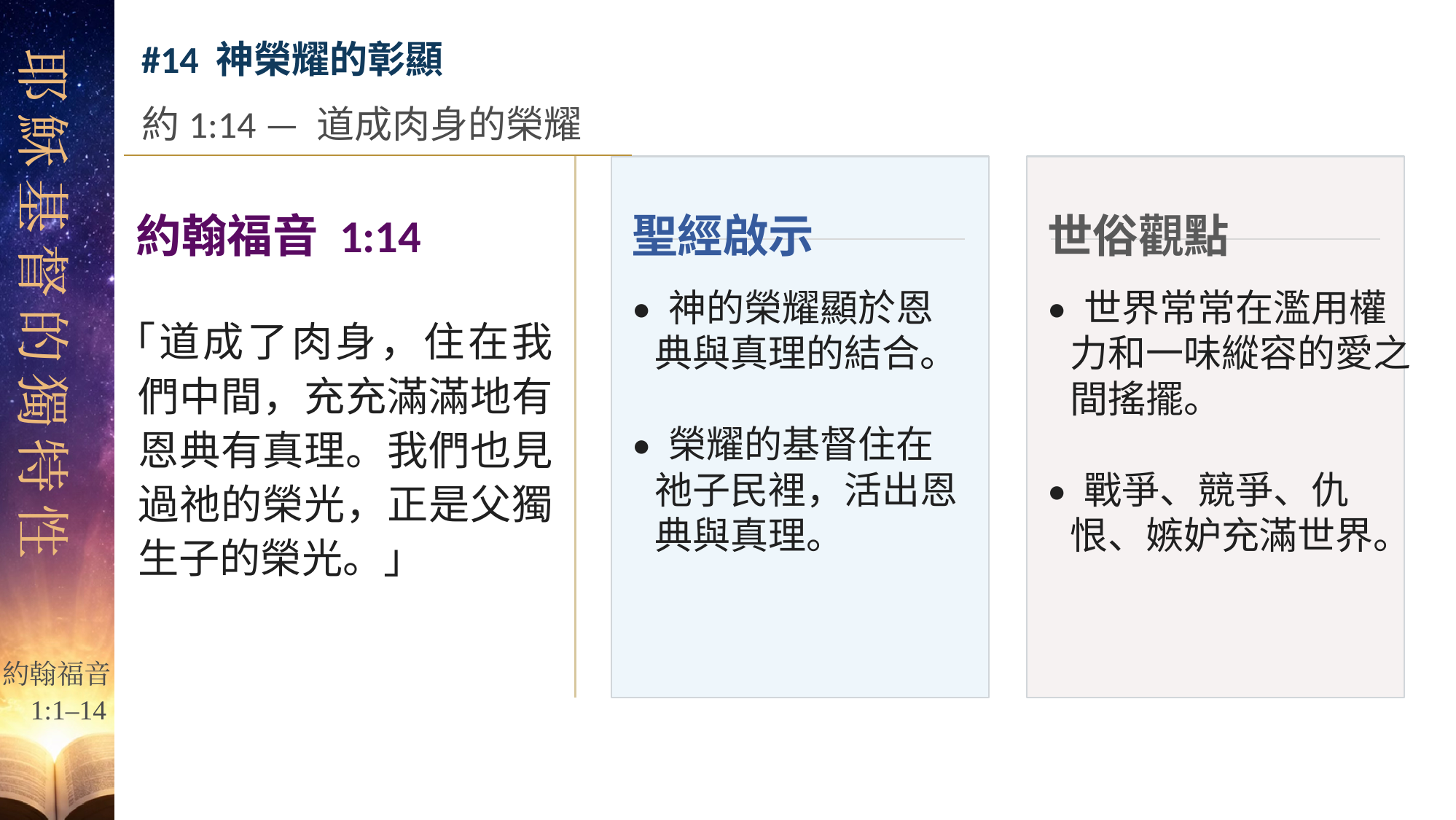

#14 神榮耀的彰顯
約1:14 — 道成肉身的榮耀

約翰福音 1:14
聖經啟示
世俗觀點

「道成了肉身，住在我們中間，充充滿滿地有恩典有真理。我們也見過祂的榮光，正是父獨生子的榮光。」
• 神的榮耀顯於恩典與真理的結合。

• 榮耀的基督住在祂子民裡，活出恩典與真理。
• 世界常常在濫用權力和一味縱容的愛之間搖擺。

• 戰爭、競爭、仇恨、嫉妒充滿世界。